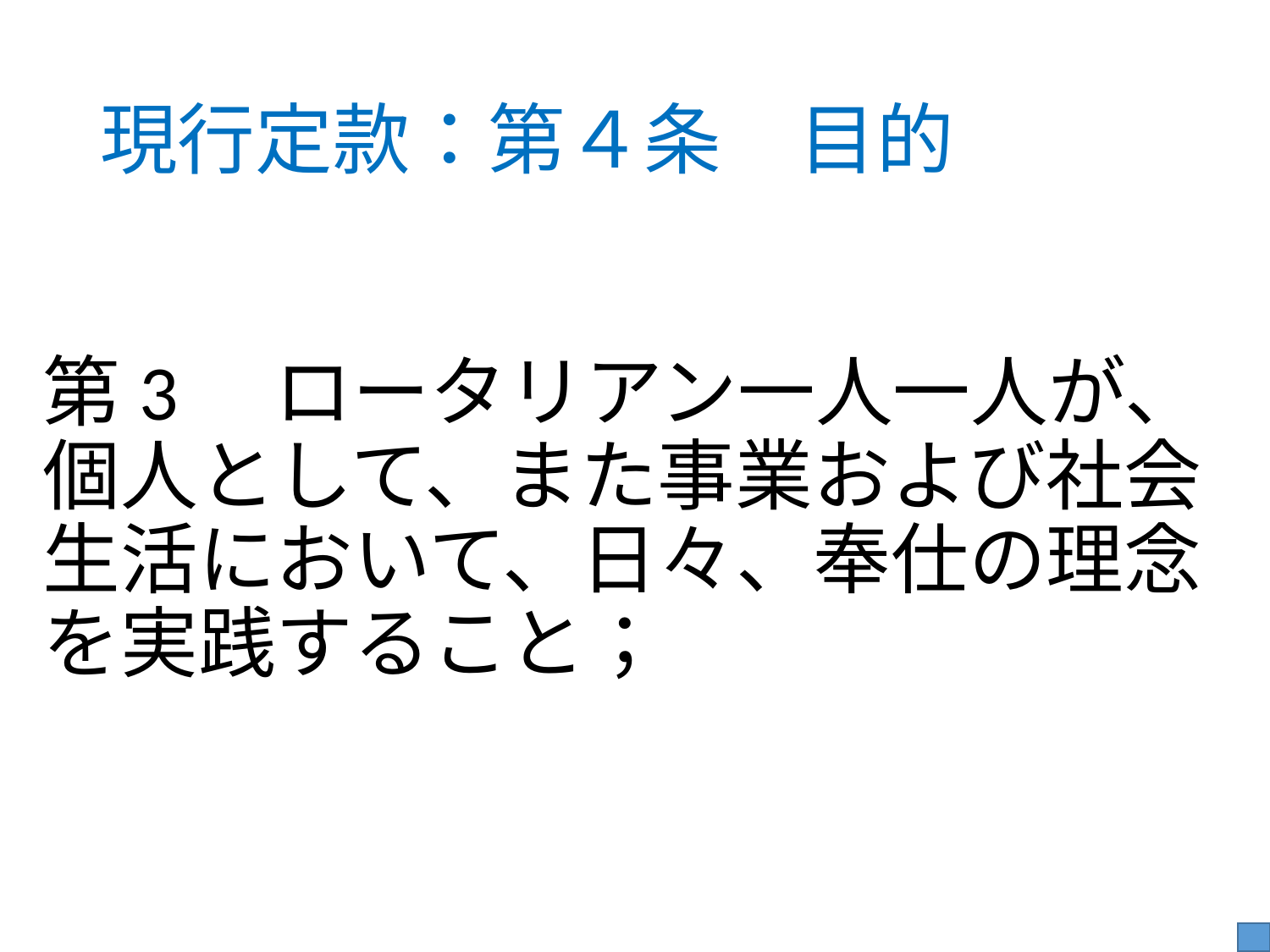

# 現行定款：第４条　目的

第3　ロータリアン一人一人が、個人として、また事業および社会生活において、日々、奉仕の理念を実践すること；